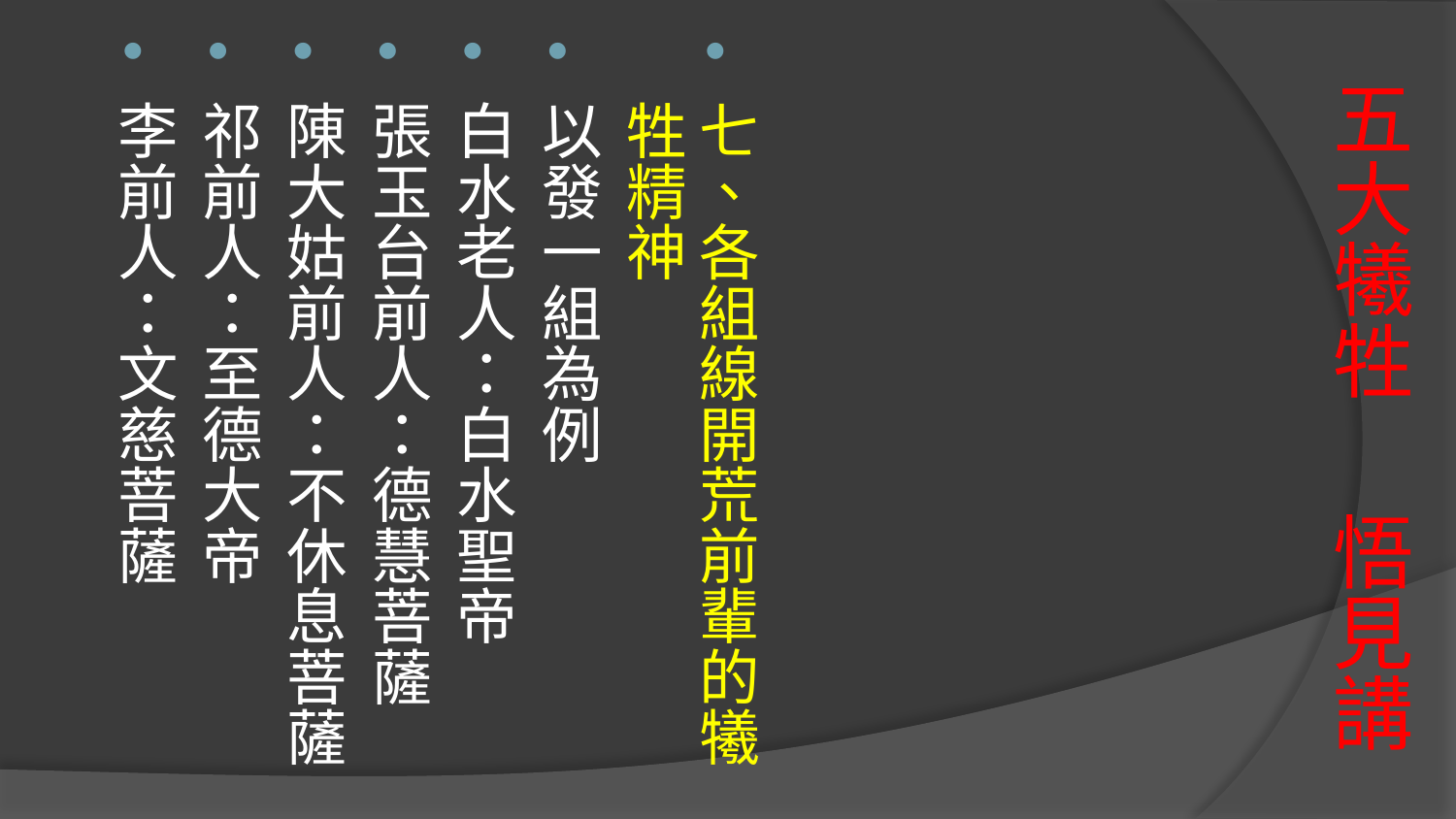

七、各組線開荒前輩的犧牲精神
以發一組為例
白水老人：白水聖帝
張玉台前人：德慧菩薩
陳大姑前人：不休息菩薩
祁前人：至德大帝
李前人：文慈菩薩

# 五大犧牲      悟見講